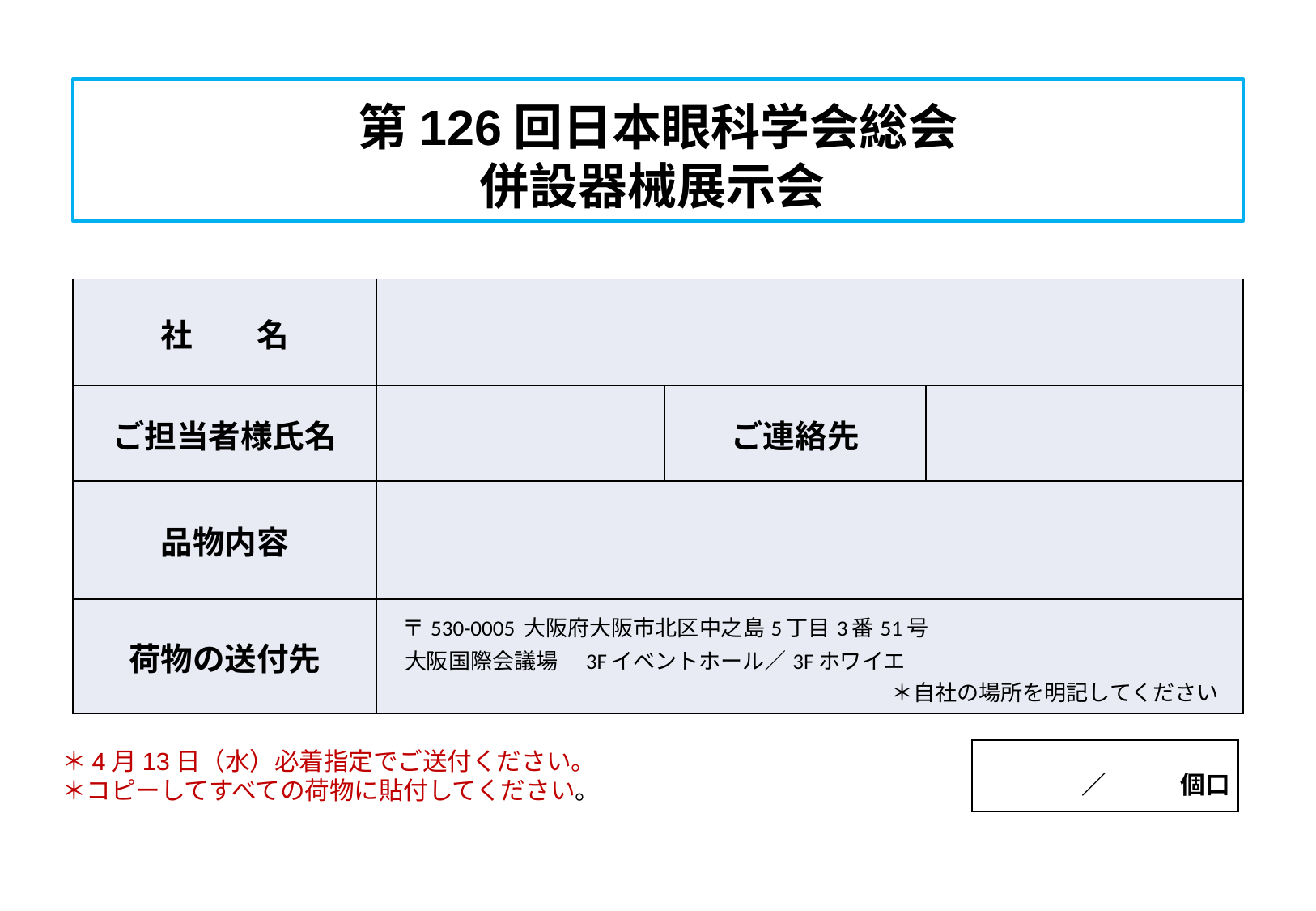

# 第126回日本眼科学会総会 併設器械展示会
| 社　　名 |  |  |  |
| --- | --- | --- | --- |
| ご担当者様氏名 |  | ご連絡先 |  |
| 品物内容 |  |  |  |
| 荷物の送付先 | 〒530-0005 大阪府大阪市北区中之島5丁目3番51号 大阪国際会議場　3Fイベントホール／3Fホワイエ 　　　　　　　　　　　　　　　　　　　　　　　＊自社の場所を明記してください |  |  |

＊4月13日（水）必着指定でご送付ください。
＊コピーしてすべての荷物に貼付してください。

　　　／　　　個口